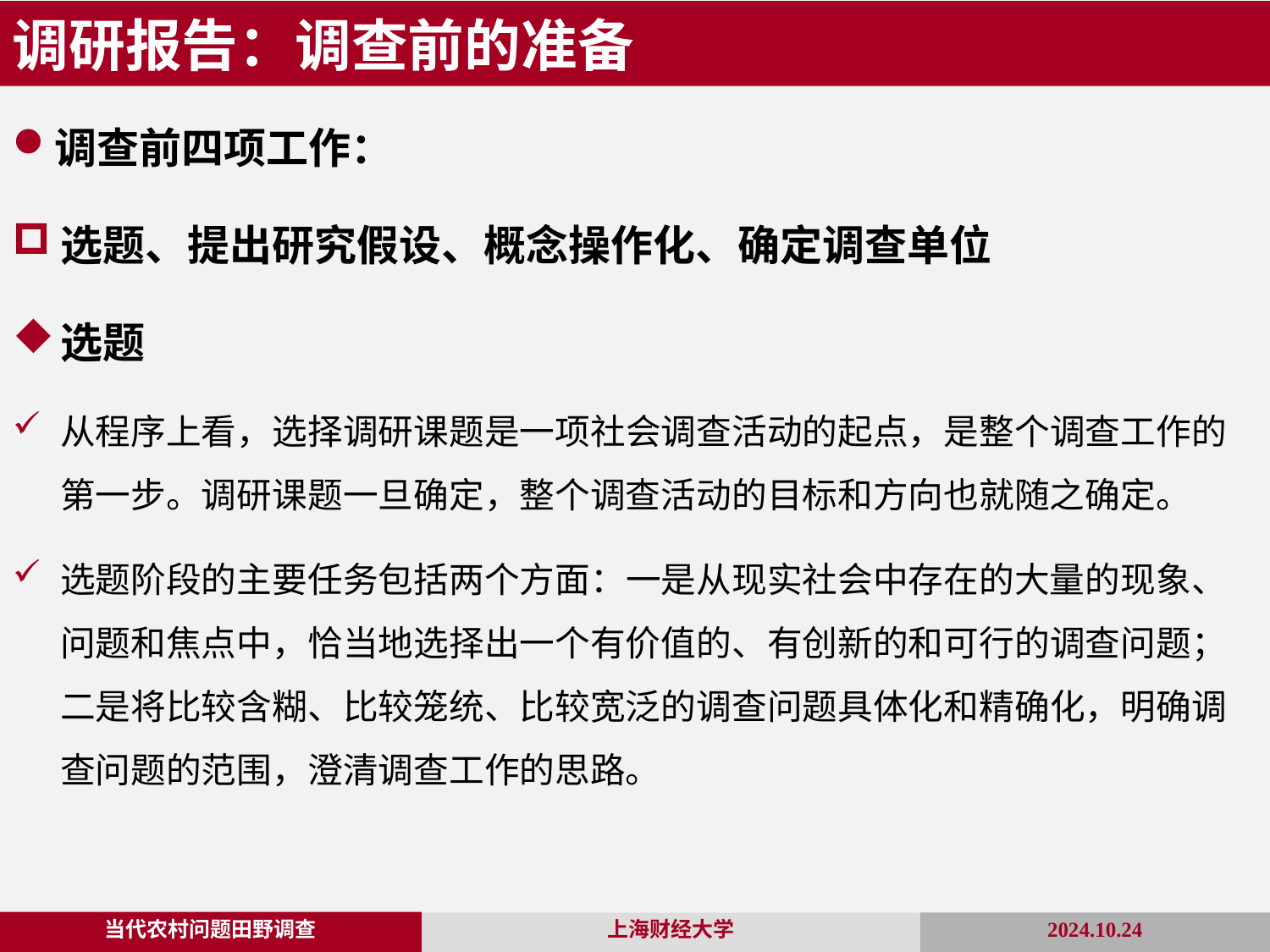

调研报告：调查前的准备
调查前四项工作：
选题、提出研究假设、概念操作化、确定调查单位
选题
从程序上看，选择调研课题是一项社会调查活动的起点，是整个调查工作的第一步。调研课题一旦确定，整个调查活动的目标和方向也就随之确定。
选题阶段的主要任务包括两个方面：一是从现实社会中存在的大量的现象、问题和焦点中，恰当地选择出一个有价值的、有创新的和可行的调查问题；二是将比较含糊、比较笼统、比较宽泛的调查问题具体化和精确化，明确调查问题的范围，澄清调查工作的思路。
当代农村问题田野调查
2024.10.24
上海财经大学